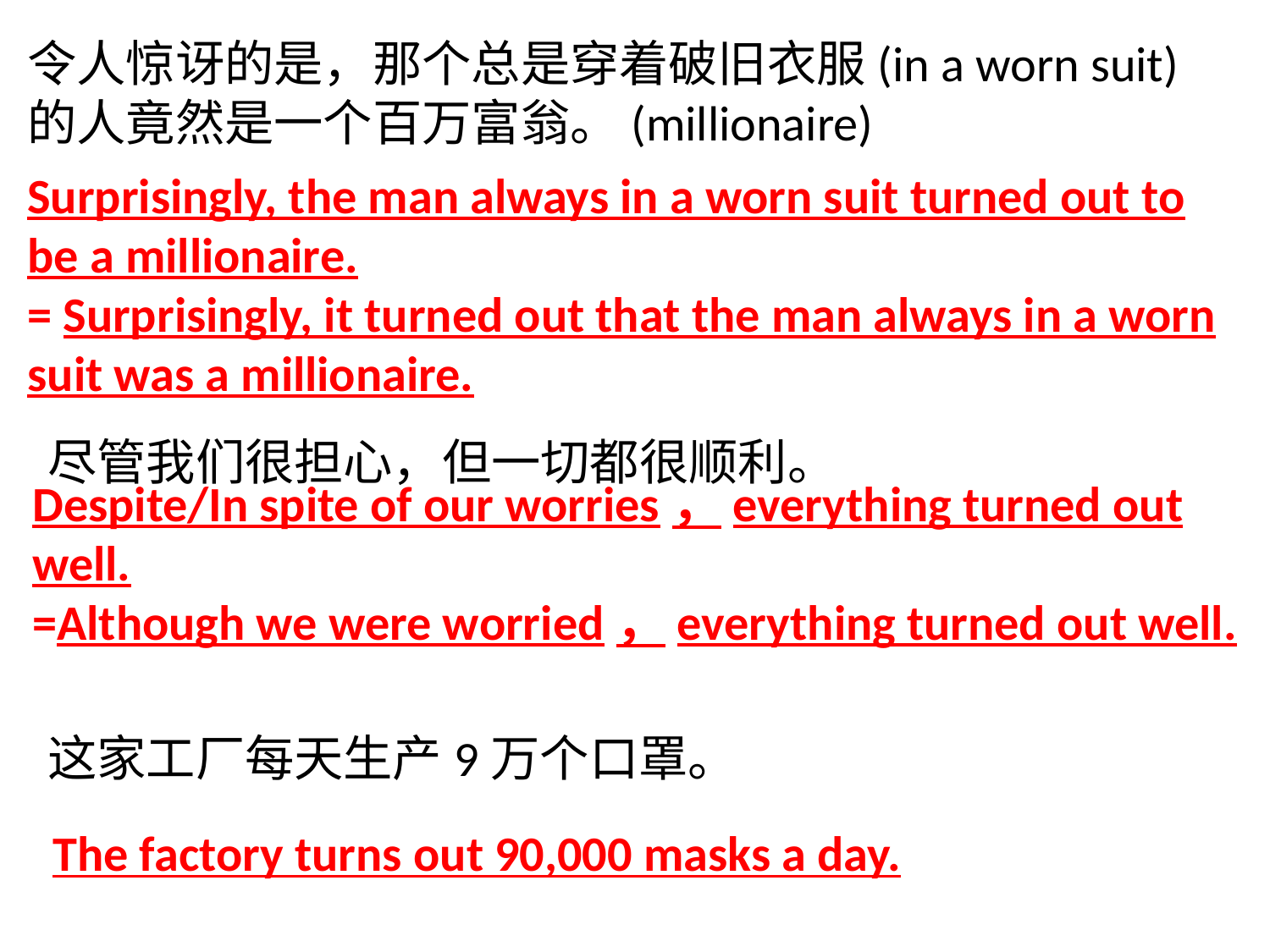

令人惊讶的是，那个总是穿着破旧衣服(in a worn suit)的人竟然是一个百万富翁。(millionaire)
Surprisingly, the man always in a worn suit turned out to be a millionaire.
= Surprisingly, it turned out that the man always in a worn suit was a millionaire.
Despite/In spite of our worries，everything turned out well.
=Although we were worried，everything turned out well.
# 尽管我们很担心，但一切都很顺利。
这家工厂每天生产9万个口罩。

The factory turns out 90,000 masks a day.